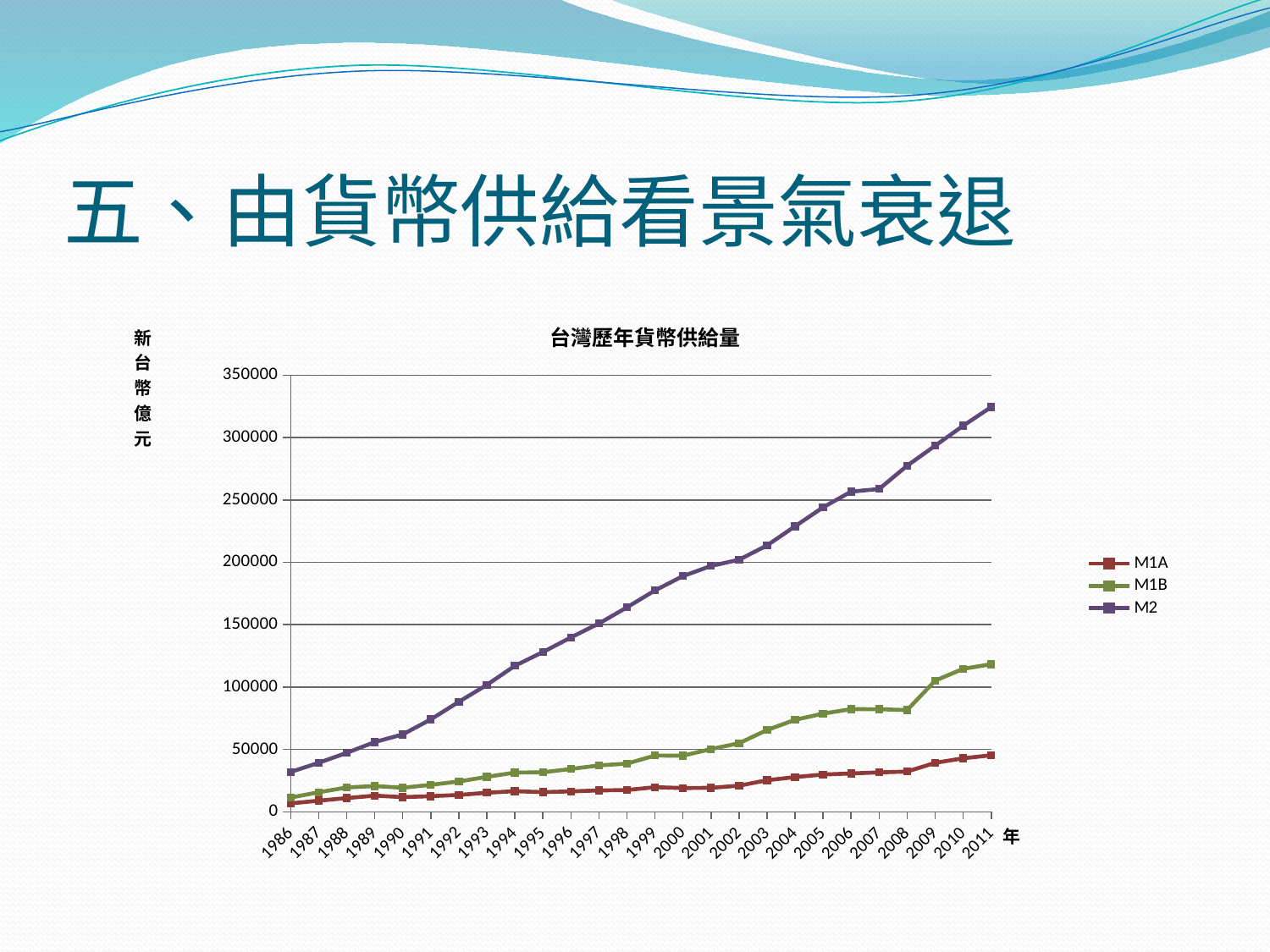

# 五、由貨幣供給看景氣衰退

### Chart: 台灣歷年貨幣供給量

| Category | M1A | M1B | M2 |
|---|---|---|---|
| 1986 | 6719.0 | 11349.0 | 31913.0 |
| 1987 | 8880.0 | 15631.0 | 39255.0 |
| 1988 | 10969.0 | 19452.0 | 47224.0 |
| 1989 | 12935.0 | 20628.0 | 55894.0 |
| 1990 | 11702.0 | 19256.0 | 62019.0 |
| 1991 | 12474.0 | 21584.0 | 74030.0 |
| 1992 | 13503.0 | 24258.0 | 88137.0 |
| 1993 | 15256.0 | 27971.0 | 101702.0 |
| 1994 | 16469.0 | 31393.0 | 117028.0 |
| 1995 | 15727.0 | 31631.0 | 128054.0 |
| 1996 | 16334.0 | 34261.0 | 139739.0 |
| 1997 | 17109.0 | 37153.0 | 150944.0 |
| 1998 | 17395.0 | 38548.0 | 163867.0 |
| 1999 | 19694.0 | 45072.0 | 177450.0 |
| 2000 | 19026.0 | 44921.0 | 188978.0 |
| 2001 | 19187.0 | 50259.0 | 197125.0 |
| 2002 | 20905.129999999997 | 54915.89 | 202104.86 |
| 2003 | 25246.88 | 65528.32000000001 | 213582.77000000002 |
| 2004 | 27779.1 | 73680.0 | 228930.77 |
| 2005 | 29831.120000000003 | 78711.48000000001 | 244100.78 |
| 2006 | 30699.979999999996 | 82226.26 | 256682.26 |
| 2007 | 31566.41 | 82199.77 | 258831.03999999998 |
| 2008 | 32222.980000000003 | 81537.04000000001 | 277504.78 |
| 2009 | 39244.07 | 105115.85999999999 | 293555.62 |
| 2010 | 42837.21000000001 | 114571.26000000001 | 309537.58999999997 |
| 2011 | 45291.619999999995 | 118302.15999999999 | 324519.2 |